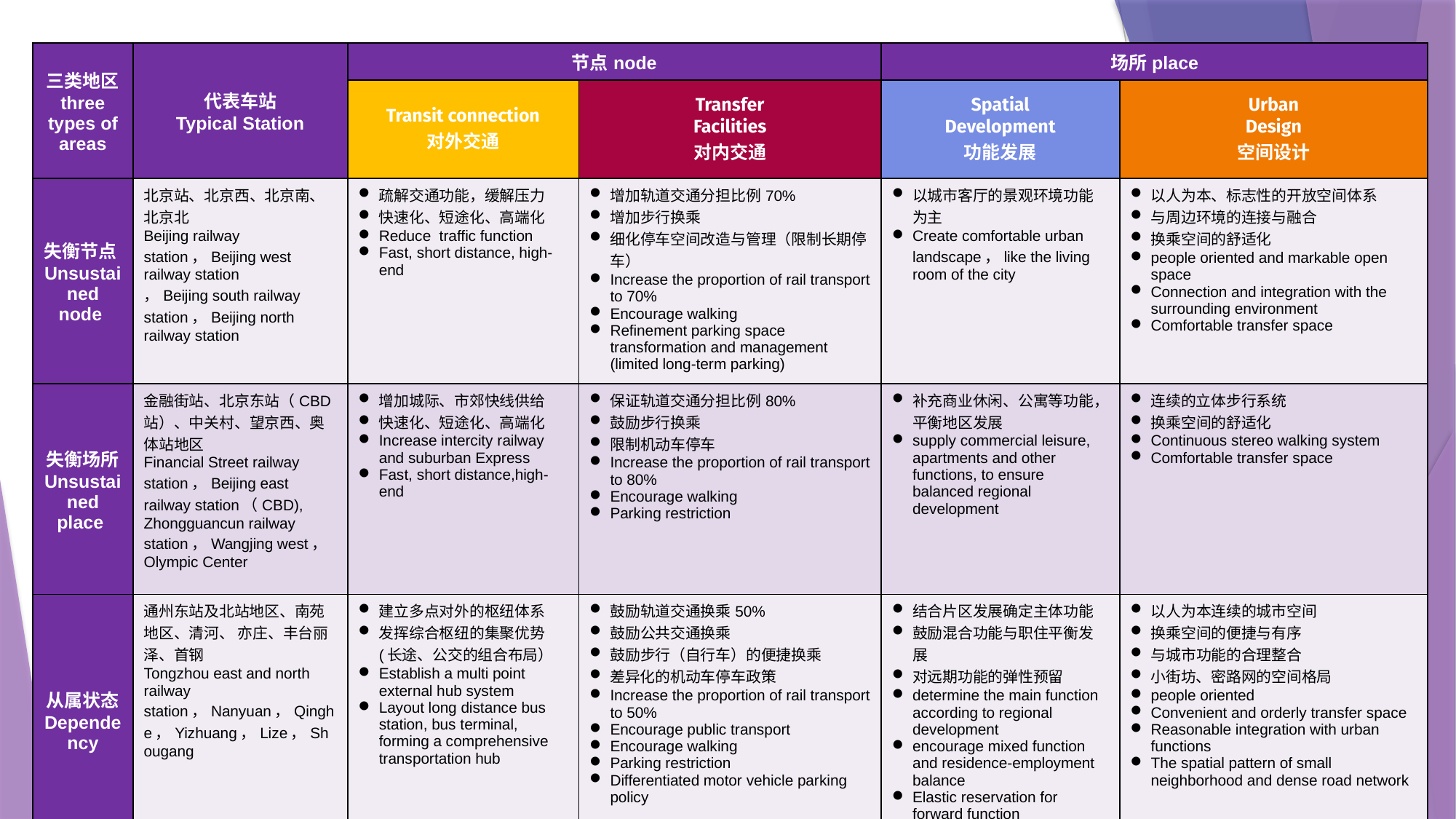

| 三类地区 three types of areas | 代表车站 Typical Station | 节点node |  | 场所place |  |
| --- | --- | --- | --- | --- | --- |
|  |  | Transit connection 对外交通 | Transfer Facilities 对内交通 | Spatial Development 功能发展 | Urban Design 空间设计 |
| 失衡节点Unsustained node | 北京站、北京西、北京南、北京北 Beijing railway station，Beijing west railway station ，Beijing south railway station，Beijing north railway station | 疏解交通功能，缓解压力 快速化、短途化、高端化 Reduce traffic function Fast, short distance, high-end | 增加轨道交通分担比例70% 增加步行换乘 细化停车空间改造与管理（限制长期停车） Increase the proportion of rail transport to 70% Encourage walking Refinement parking space transformation and management (limited long-term parking) | 以城市客厅的景观环境功能为主 Create comfortable urban landscape，like the living room of the city | 以人为本、标志性的开放空间体系 与周边环境的连接与融合 换乘空间的舒适化 people oriented and markable open space Connection and integration with the surrounding environment Comfortable transfer space |
| 失衡场所 Unsustained place | 金融街站、北京东站（CBD站）、中关村、望京西、奥体站地区 Financial Street railway station，Beijing east railway station（CBD), Zhongguancun railway station，Wangjing west，Olympic Center | 增加城际、市郊快线供给 快速化、短途化、高端化 Increase intercity railway and suburban Express Fast, short distance,high-end | 保证轨道交通分担比例80% 鼓励步行换乘 限制机动车停车 Increase the proportion of rail transport to 80% Encourage walking Parking restriction | 补充商业休闲、公寓等功能，平衡地区发展 supply commercial leisure, apartments and other functions, to ensure balanced regional development | 连续的立体步行系统 换乘空间的舒适化 Continuous stereo walking system Comfortable transfer space |
| 从属状态 Dependency | 通州东站及北站地区、南苑地区、清河、 亦庄、丰台丽泽、首钢 Tongzhou east and north railway station，Nanyuan，Qinghe，Yizhuang，Lize，Shougang | 建立多点对外的枢纽体系 发挥综合枢纽的集聚优势(长途、公交的组合布局） Establish a multi point external hub system Layout long distance bus station, bus terminal, forming a comprehensive transportation hub | 鼓励轨道交通换乘50% 鼓励公共交通换乘 鼓励步行（自行车）的便捷换乘 差异化的机动车停车政策 Increase the proportion of rail transport to 50% Encourage public transport Encourage walking Parking restriction Differentiated motor vehicle parking policy | 结合片区发展确定主体功能 鼓励混合功能与职住平衡发展 对远期功能的弹性预留 determine the main function according to regional development encourage mixed function and residence-employment balance Elastic reservation for forward function | 以人为本连续的城市空间 换乘空间的便捷与有序 与城市功能的合理整合 小街坊、密路网的空间格局 people oriented Convenient and orderly transfer space Reasonable integration with urban functions The spatial pattern of small neighborhood and dense road network |